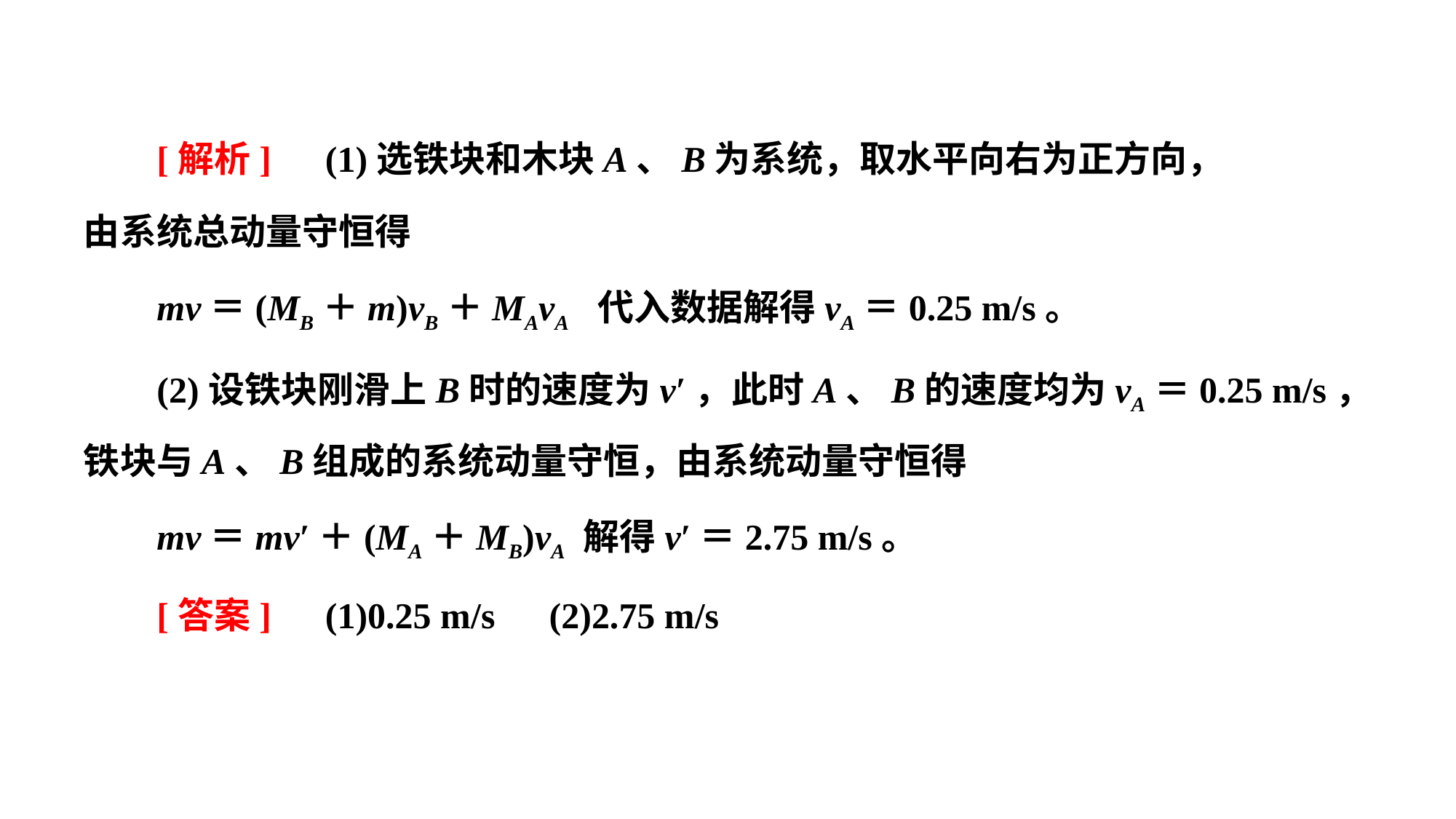

[解析]　(1)选铁块和木块A、B为系统，取水平向右为正方向，
由系统总动量守恒得
mv＝(MB＋m)vB＋MAvA    代入数据解得vA＝0.25 m/s。
(2)设铁块刚滑上B时的速度为v′，此时A、B的速度均为vA＝0.25 m/s，铁块与A、B组成的系统动量守恒，由系统动量守恒得
mv＝mv′＋(MA＋MB)vA  解得v′＝2.75 m/s。
[答案]　(1)0.25 m/s　(2)2.75 m/s